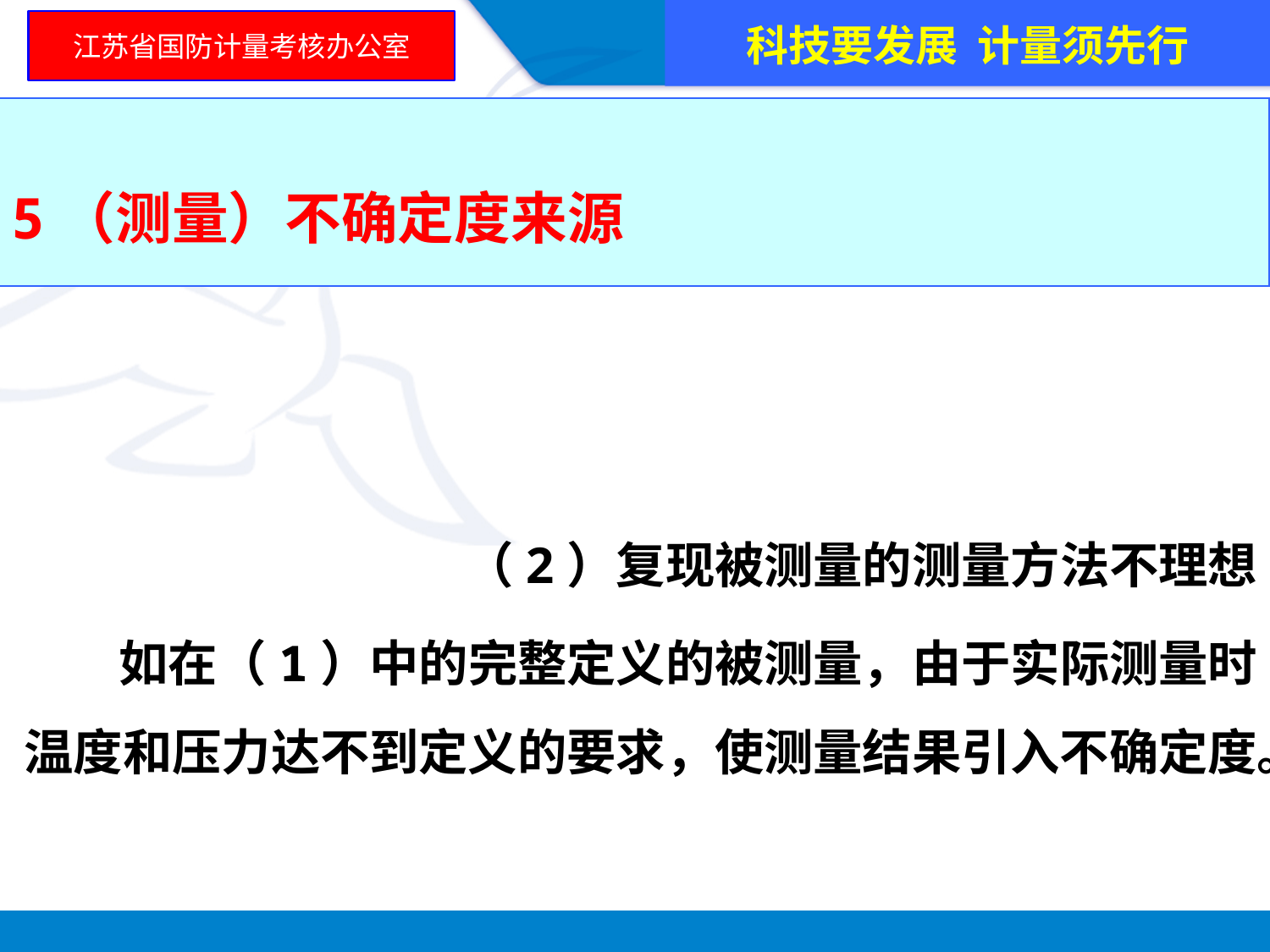

科技要发展  计量须先行
江苏省国防计量考核办公室
5（测量）不确定度来源

 （2）复现被测量的测量方法不理想
   如在（1）中的完整定义的被测量，由于实际测量时温度和压力达不到定义的要求，使测量结果引入不确定度。